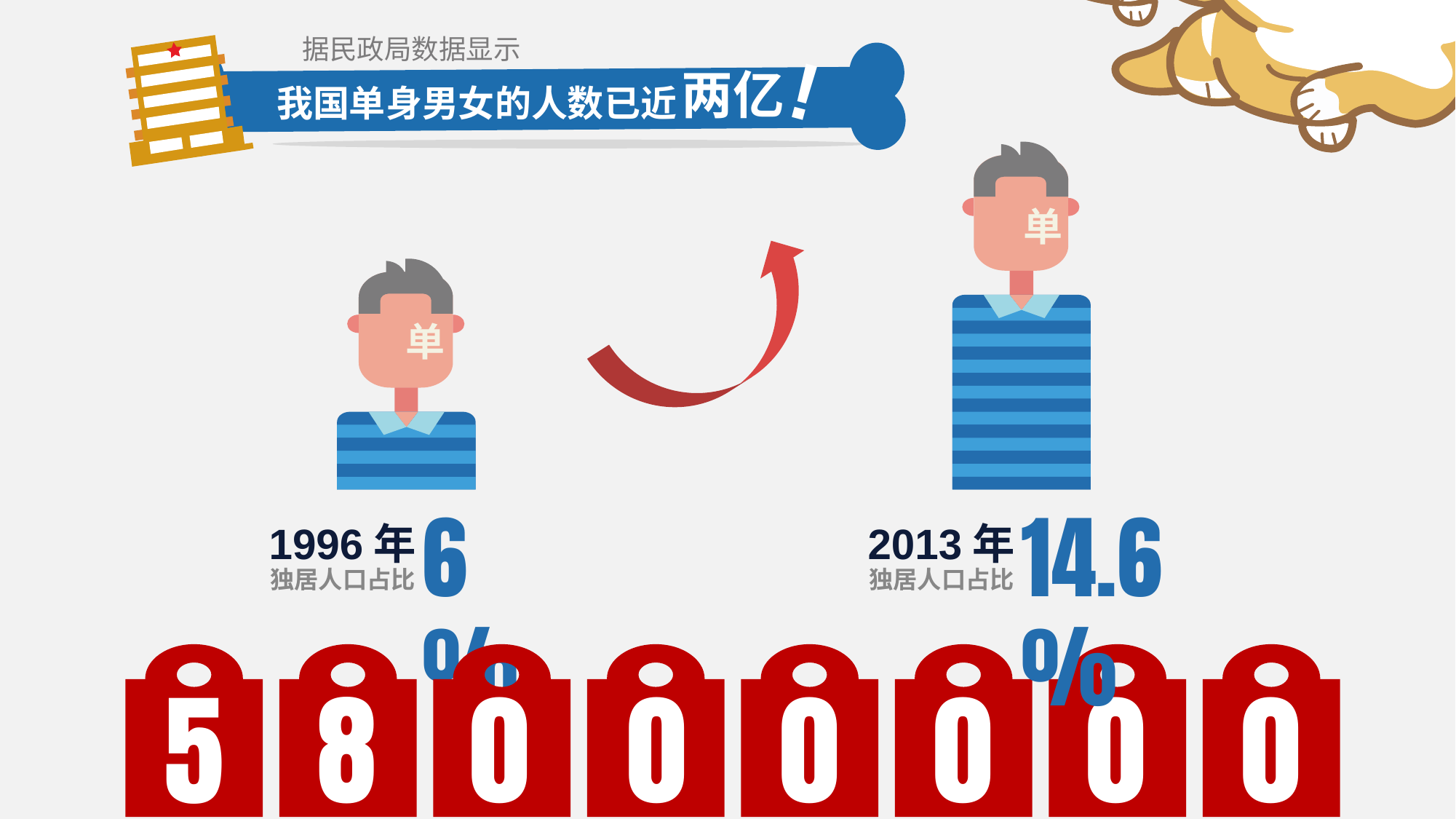

据民政局数据显示

!

两亿

我国单身男女的人数已近

单

单

6%
14.6%
1996年
2013年
独居人口占比
独居人口占比

5
8
0
0
0
0
0
0